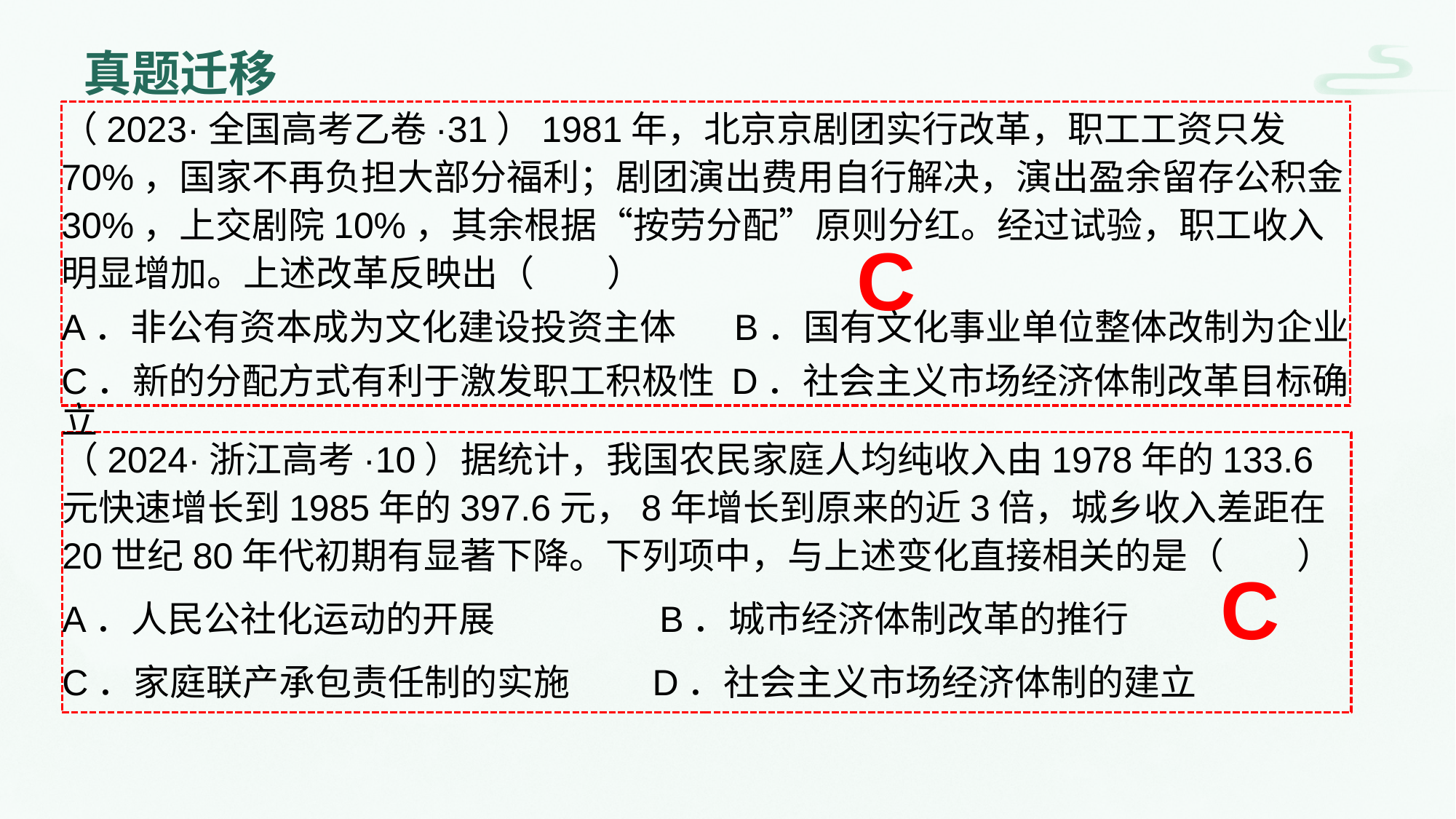

# 真题迁移
（2023·全国高考乙卷·31）1981年，北京京剧团实行改革，职工工资只发70%，国家不再负担大部分福利；剧团演出费用自行解决，演出盈余留存公积金30%，上交剧院10%，其余根据“按劳分配”原则分红。经过试验，职工收入明显增加。上述改革反映出（　　）
A．非公有资本成为文化建设投资主体      B．国有文化事业单位整体改制为企业
C．新的分配方式有利于激发职工积极性 D．社会主义市场经济体制改革目标确立
C
（2024·浙江高考·10）据统计，我国农民家庭人均纯收入由1978年的133.6元快速增长到1985年的397.6元，8年增长到原来的近3倍，城乡收入差距在20世纪80年代初期有显著下降。下列项中，与上述变化直接相关的是（　　）
A．人民公社化运动的开展                   B．城市经济体制改革的推行
C．家庭联产承包责任制的实施         D．社会主义市场经济体制的建立
C